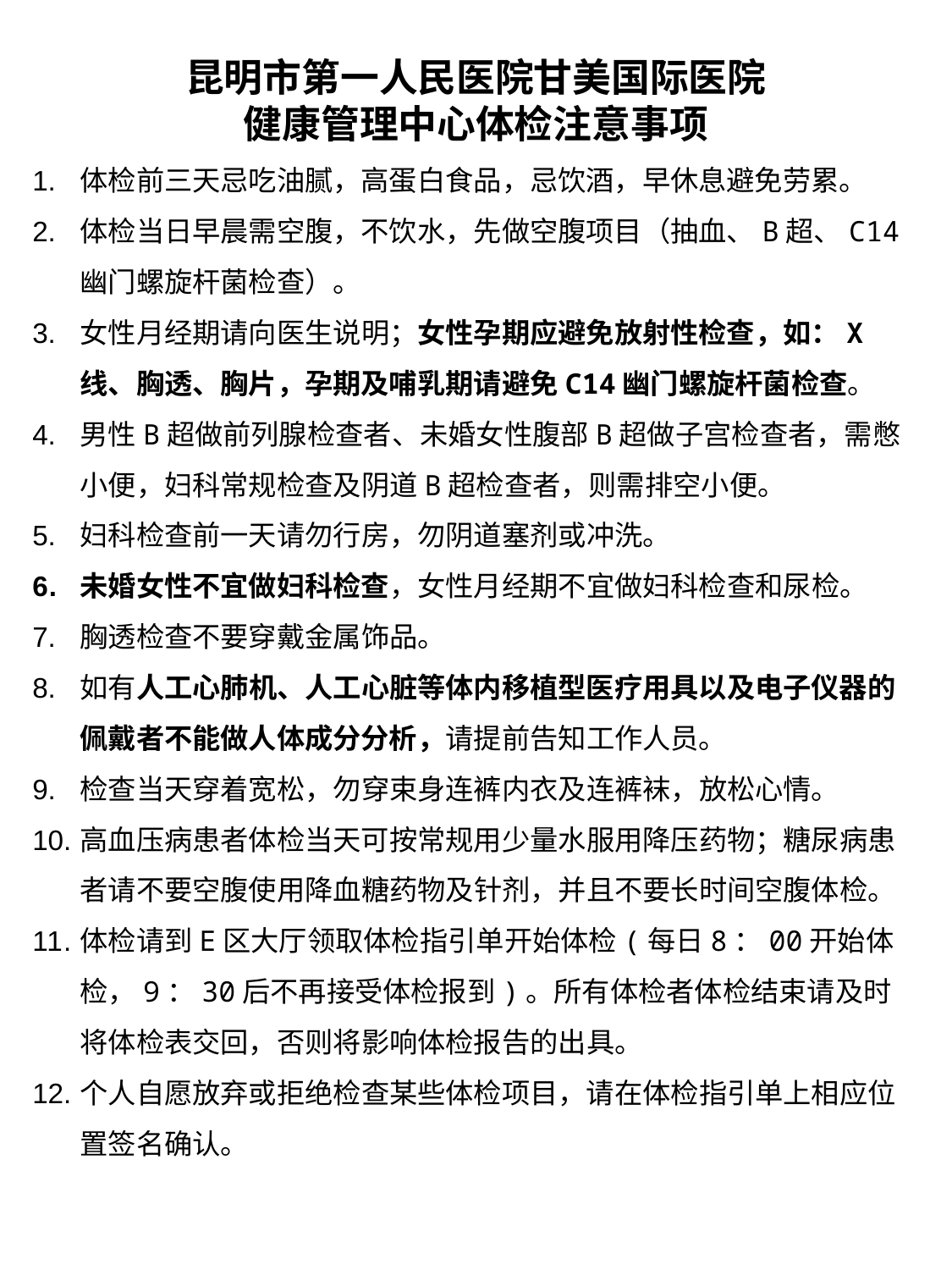

昆明市第一人民医院甘美国际医院
健康管理中心体检注意事项
体检前三天忌吃油腻，高蛋白食品，忌饮酒，早休息避免劳累。
体检当日早晨需空腹，不饮水，先做空腹项目（抽血、B超、C14幽门螺旋杆菌检查）。
女性月经期请向医生说明；女性孕期应避免放射性检查，如：X线、胸透、胸片，孕期及哺乳期请避免C14幽门螺旋杆菌检查。
男性B超做前列腺检查者、未婚女性腹部B超做子宫检查者，需憋小便，妇科常规检查及阴道B超检查者，则需排空小便。
妇科检查前一天请勿行房，勿阴道塞剂或冲洗。
未婚女性不宜做妇科检查，女性月经期不宜做妇科检查和尿检。
胸透检查不要穿戴金属饰品。
如有人工心肺机、人工心脏等体内移植型医疗用具以及电子仪器的佩戴者不能做人体成分分析，请提前告知工作人员。
检查当天穿着宽松，勿穿束身连裤内衣及连裤袜，放松心情。
高血压病患者体检当天可按常规用少量水服用降压药物；糖尿病患者请不要空腹使用降血糖药物及针剂，并且不要长时间空腹体检。
体检请到E区大厅领取体检指引单开始体检(每日8：00开始体检，9：30后不再接受体检报到)。所有体检者体检结束请及时将体检表交回，否则将影响体检报告的出具。
个人自愿放弃或拒绝检查某些体检项目，请在体检指引单上相应位置签名确认。